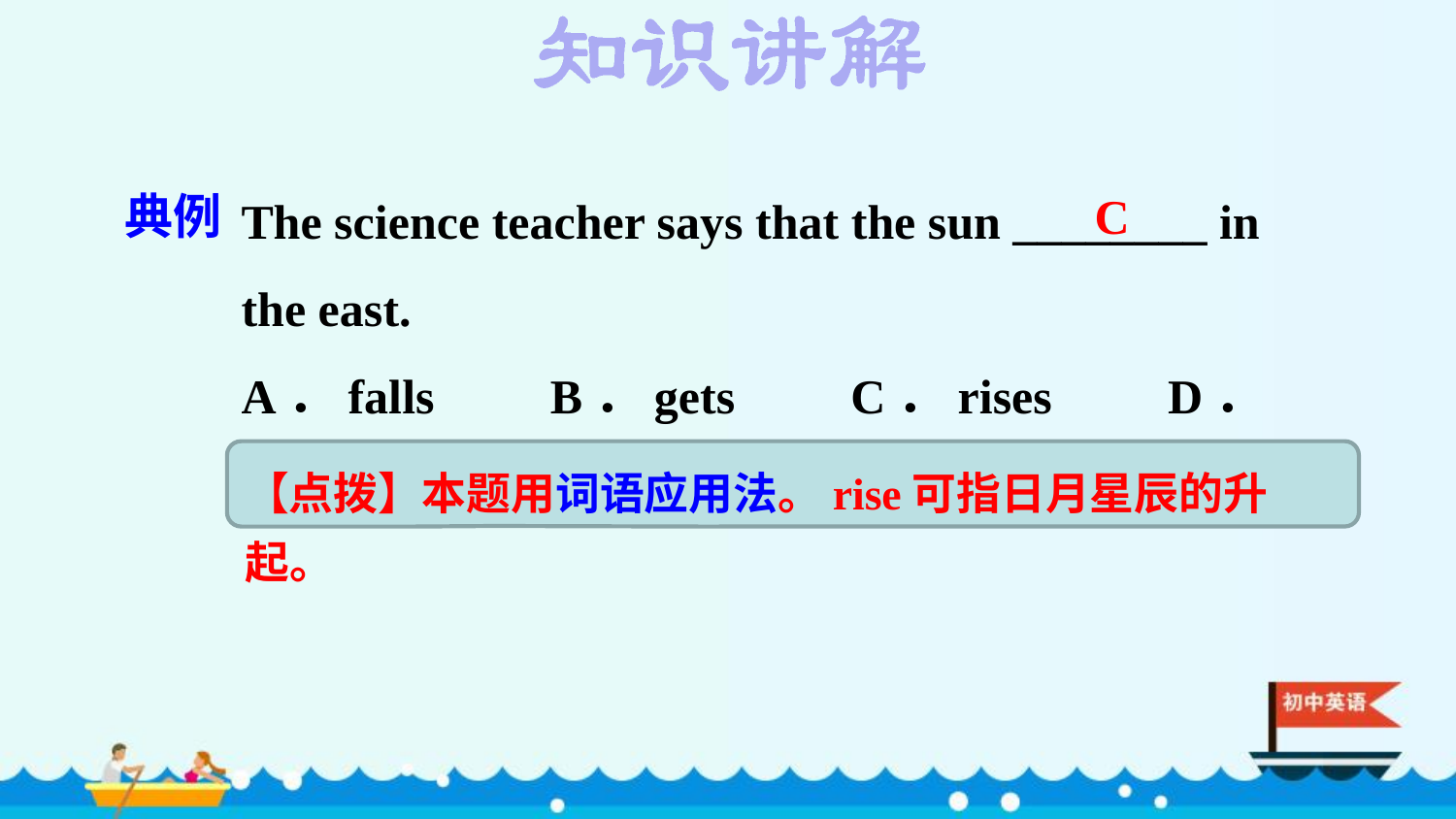

The science teacher says that the sun ________ in the east.
A．falls　    B．gets　    C．rises　    D．goes
典例
C

【点拨】本题用词语应用法。rise可指日月星辰的升起。